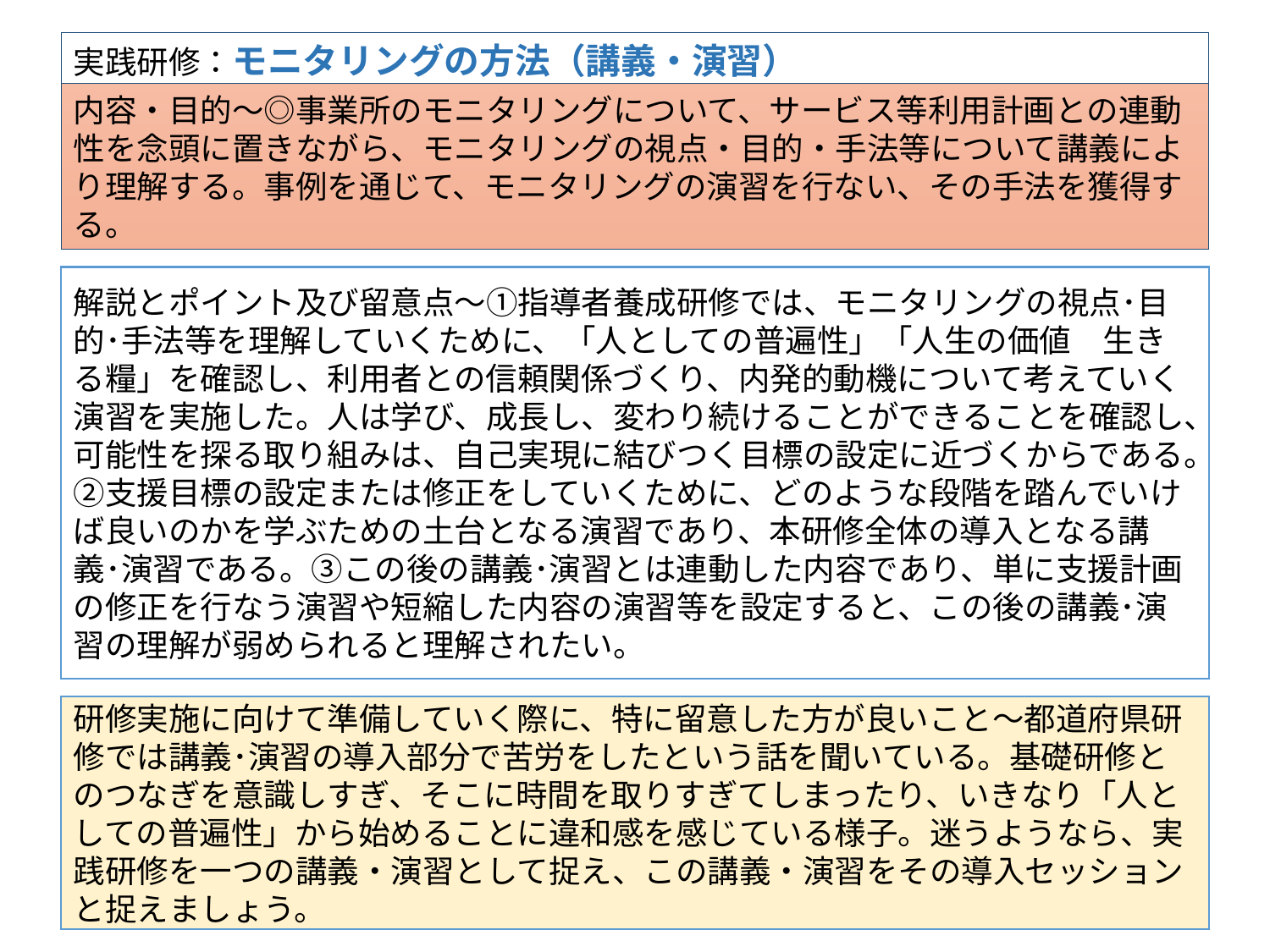

実践研修：モニタリングの方法（講義・演習）
内容・目的～◎事業所のモニタリングについて、サービス等利用計画との連動性を念頭に置きながら、モニタリングの視点・目的・手法等について講義により理解する。事例を通じて、モニタリングの演習を行ない、その手法を獲得する。
解説とポイント及び留意点～①指導者養成研修では、モニタリングの視点･目的･手法等を理解していくために、「人としての普遍性」「人生の価値　生きる糧」を確認し、利用者との信頼関係づくり、内発的動機について考えていく演習を実施した。人は学び、成長し、変わり続けることができることを確認し、可能性を探る取り組みは、自己実現に結びつく目標の設定に近づくからである。②支援目標の設定または修正をしていくために、どのような段階を踏んでいけば良いのかを学ぶための土台となる演習であり、本研修全体の導入となる講義･演習である。③この後の講義･演習とは連動した内容であり、単に支援計画の修正を行なう演習や短縮した内容の演習等を設定すると、この後の講義･演習の理解が弱められると理解されたい。
研修実施に向けて準備していく際に、特に留意した方が良いこと～都道府県研修では講義･演習の導入部分で苦労をしたという話を聞いている。基礎研修とのつなぎを意識しすぎ、そこに時間を取りすぎてしまったり、いきなり「人としての普遍性」から始めることに違和感を感じている様子。迷うようなら、実践研修を一つの講義・演習として捉え、この講義・演習をその導入セッションと捉えましょう。